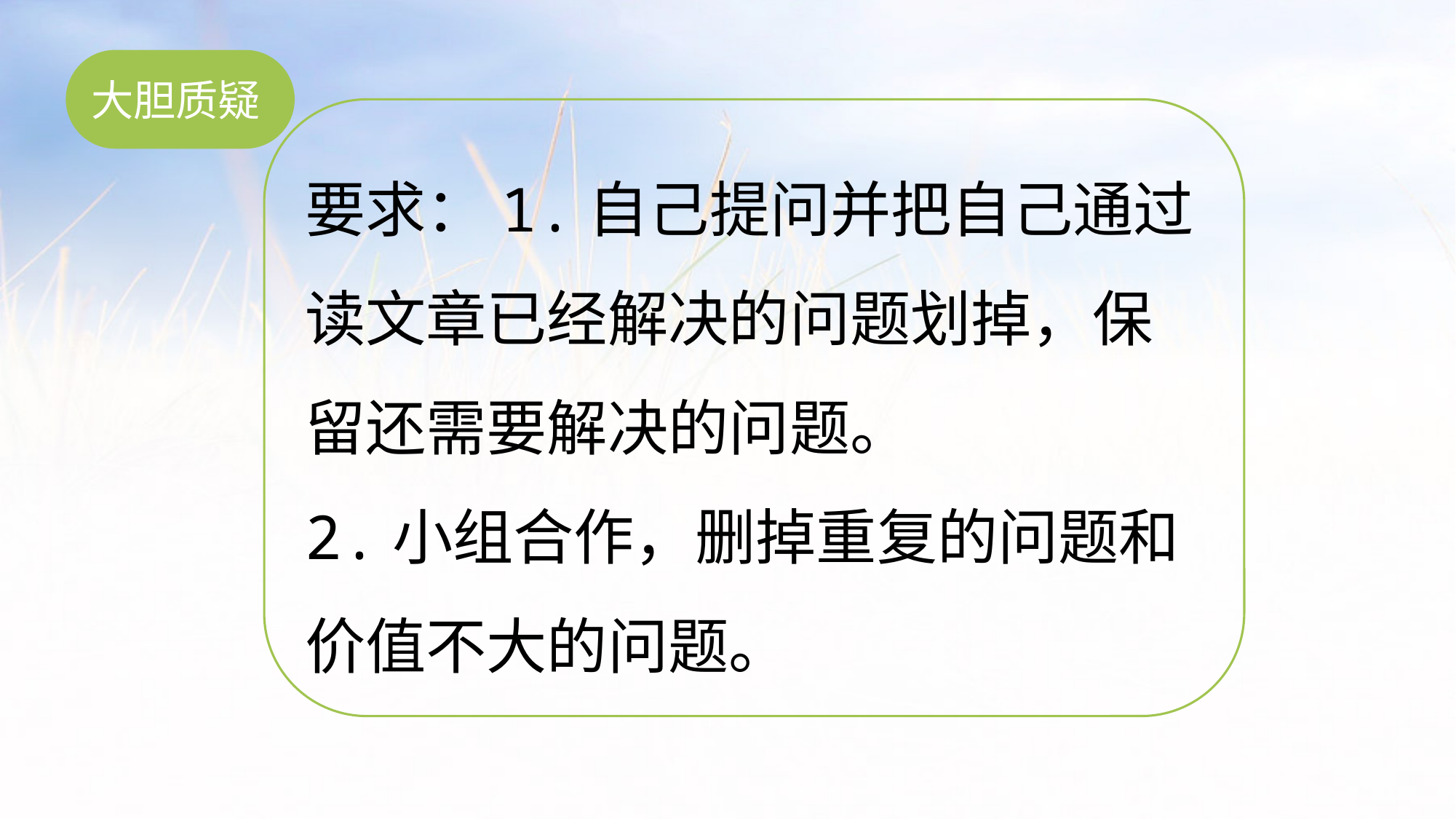

大胆质疑
要求：1.自己提问并把自己通过读文章已经解决的问题划掉，保留还需要解决的问题。
2.小组合作，删掉重复的问题和价值不大的问题。